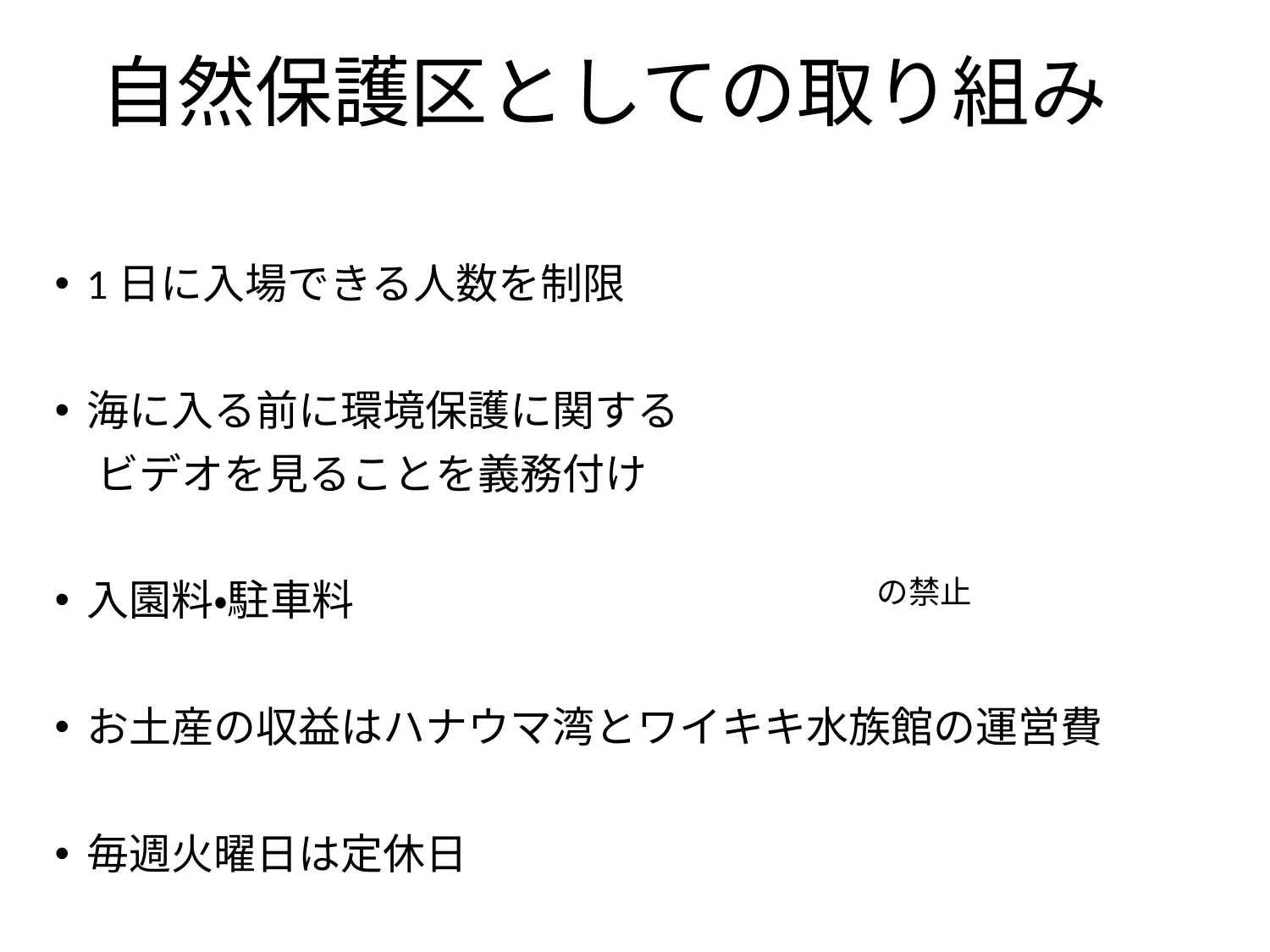

# 自然保護区としての取り組み
1日に入場できる人数を制限

海に入る前に環境保護に関する
　ビデオを見ることを義務付け

入園料・駐車料

お土産の収益はハナウマ湾とワイキキ水族館の運営費

毎週火曜日は定休日
の禁止